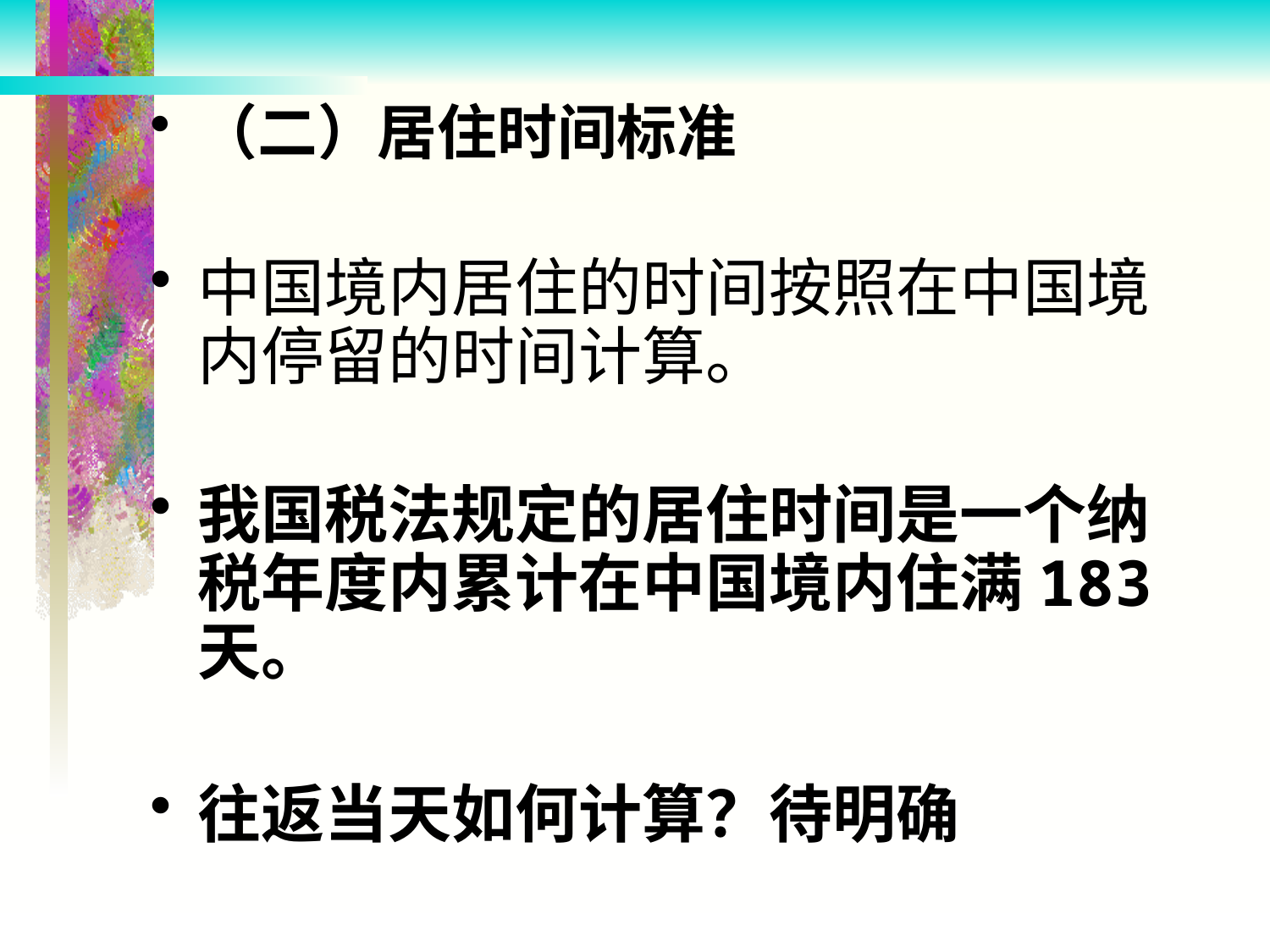

（二）居住时间标准

中国境内居住的时间按照在中国境内停留的时间计算。

我国税法规定的居住时间是一个纳税年度内累计在中国境内住满183天。

往返当天如何计算？待明确